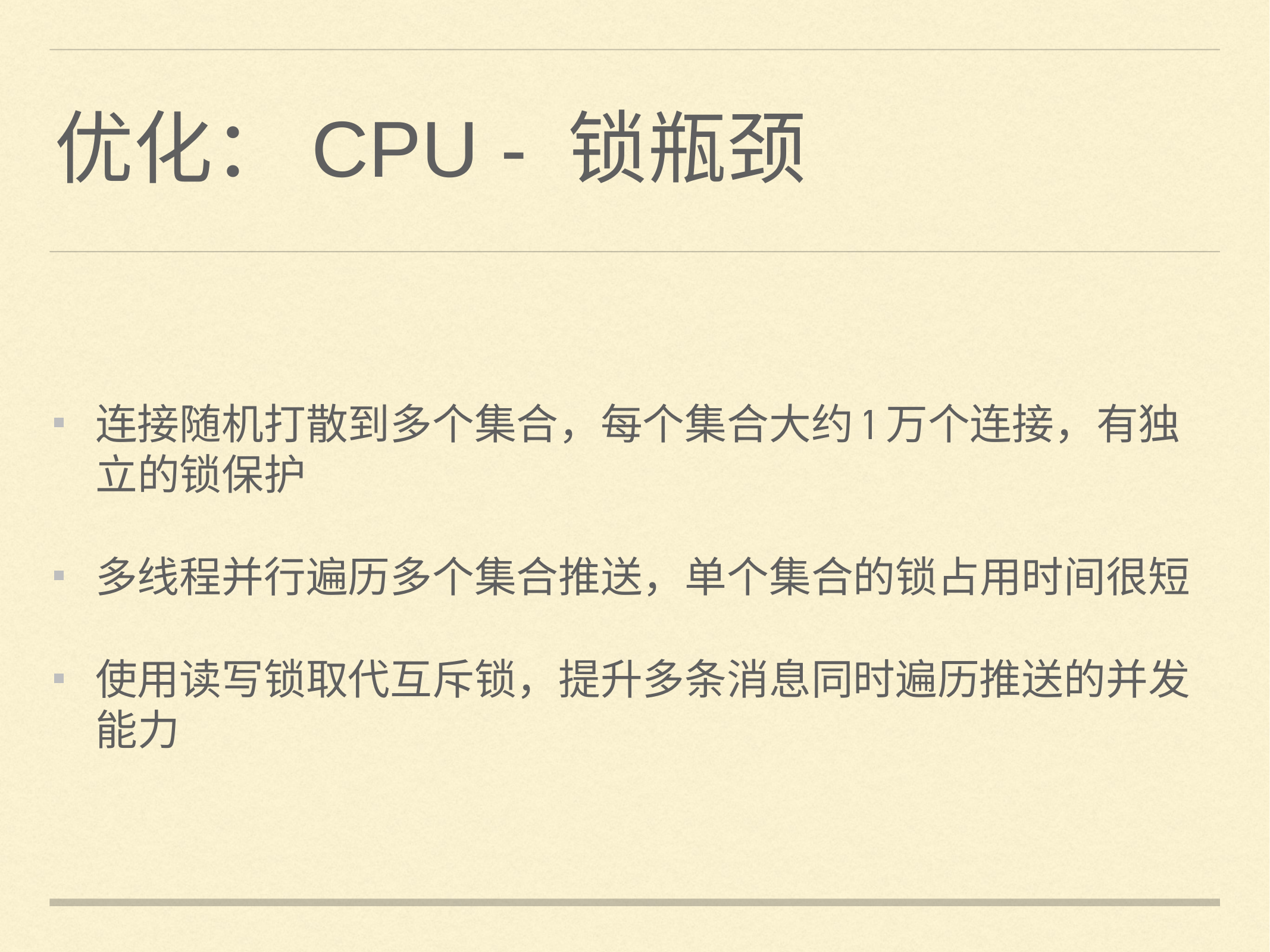

# 优化：CPU - 锁瓶颈
连接随机打散到多个集合，每个集合大约1万个连接，有独立的锁保护
多线程并行遍历多个集合推送，单个集合的锁占用时间很短
使用读写锁取代互斥锁，提升多条消息同时遍历推送的并发能力